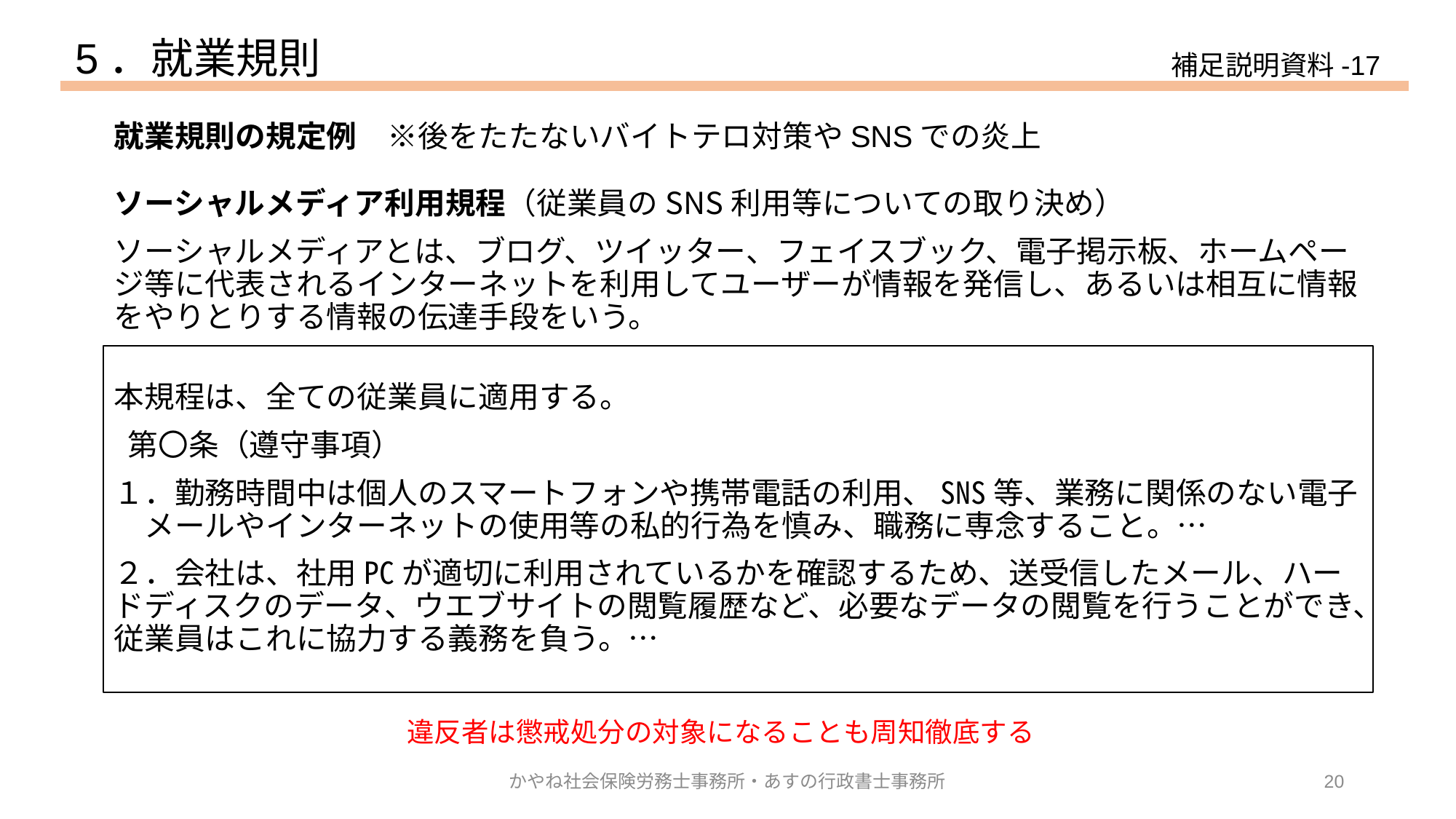

5．就業規則
補足説明資料-17
就業規則の規定例　※後をたたないバイトテロ対策やSNSでの炎上
ソーシャルメディア利用規程（従業員のSNS利用等についての取り決め）
ソーシャルメディアとは、ブログ、ツイッター、フェイスブック、電子掲示板、ホームページ等に代表されるインターネットを利用してユーザーが情報を発信し、あるいは相互に情報をやりとりする情報の伝達手段をいう。
本規程は、全ての従業員に適用する。
 第〇条（遵守事項）
１．勤務時間中は個人のスマートフォンや携帯電話の利用、SNS等、業務に関係のない電子　メールやインターネットの使用等の私的行為を慎み、職務に専念すること。…
２．会社は、社用PCが適切に利用されているかを確認するため、送受信したメール、ハードディスクのデータ、ウエブサイトの閲覧履歴など、必要なデータの閲覧を行うことができ、従業員はこれに協力する義務を負う。…
違反者は懲戒処分の対象になることも周知徹底する
かやね社会保険労務士事務所・あすの行政書士事務所
20